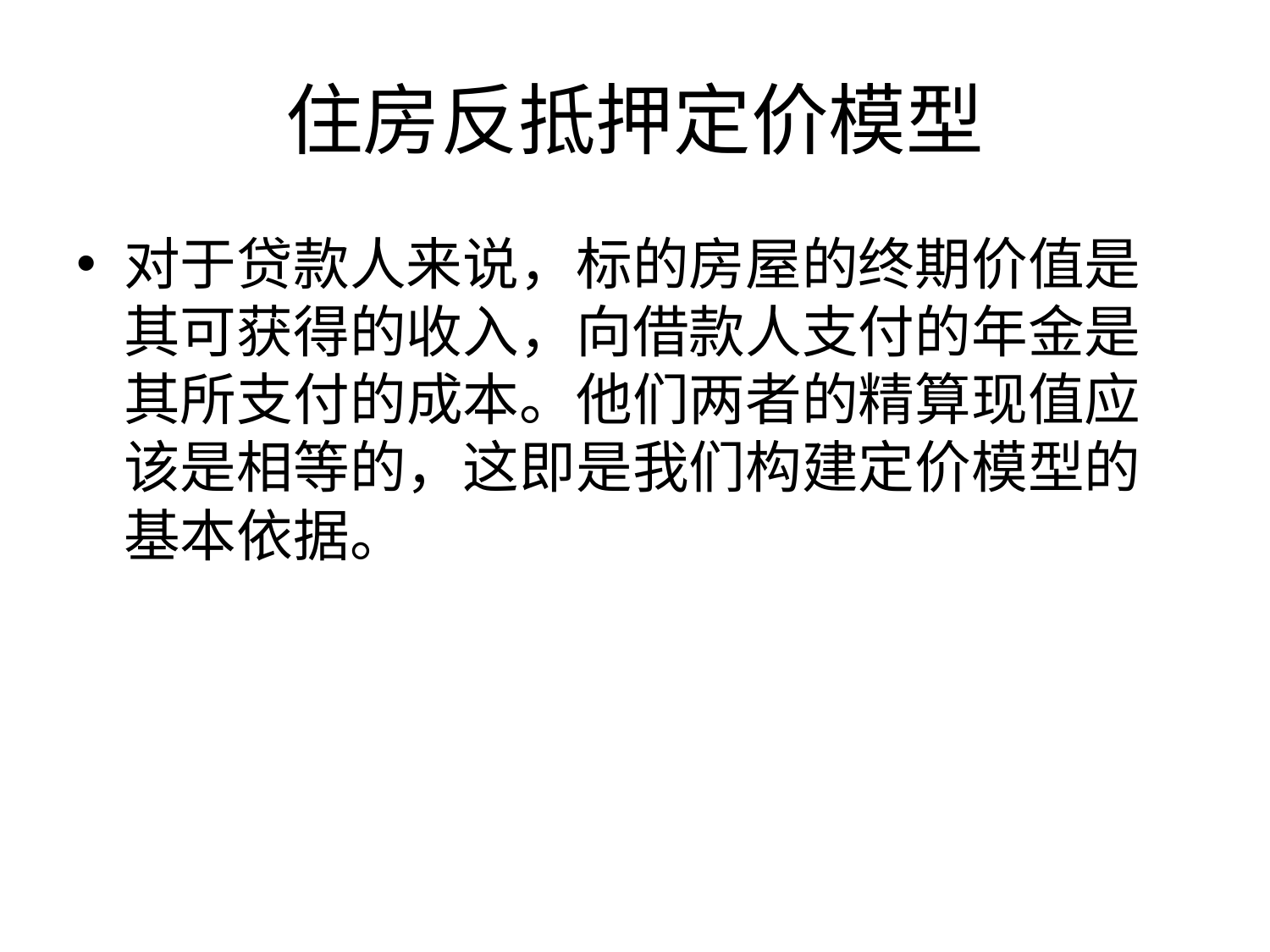

# 住房反抵押定价模型
对于贷款人来说，标的房屋的终期价值是其可获得的收入，向借款人支付的年金是其所支付的成本。他们两者的精算现值应该是相等的，这即是我们构建定价模型的基本依据。